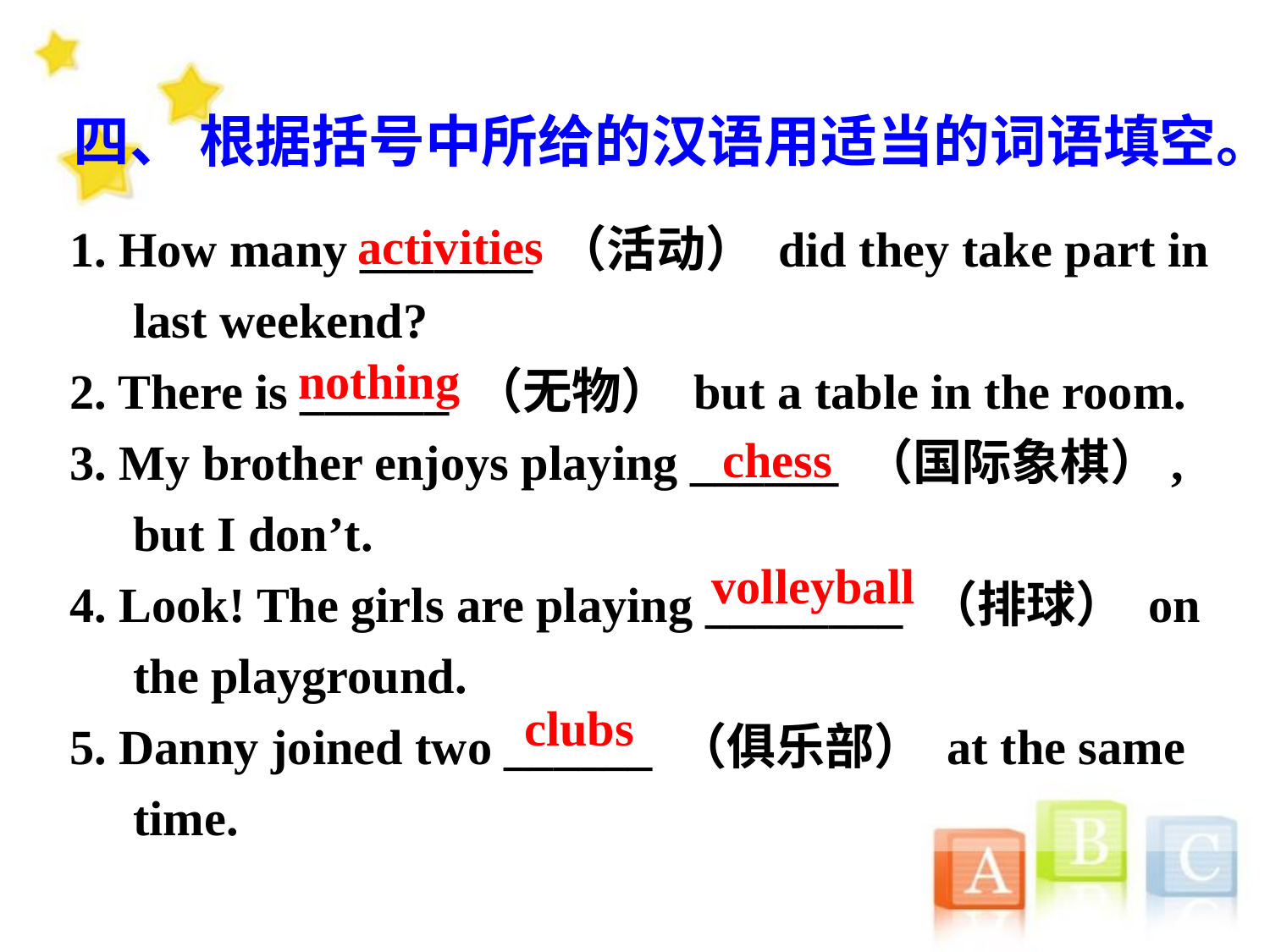

四、 根据括号中所给的汉语用适当的词语填空。
1. How many _______ （活动） did they take part in last weekend?
2. There is ______ （无物） but a table in the room.
3. My brother enjoys playing ______ （国际象棋）, but I don’t.
4. Look! The girls are playing ________ （排球） on the playground.
5. Danny joined two ______ （俱乐部） at the same time.
 activities
nothing
 chess
volleyball
clubs